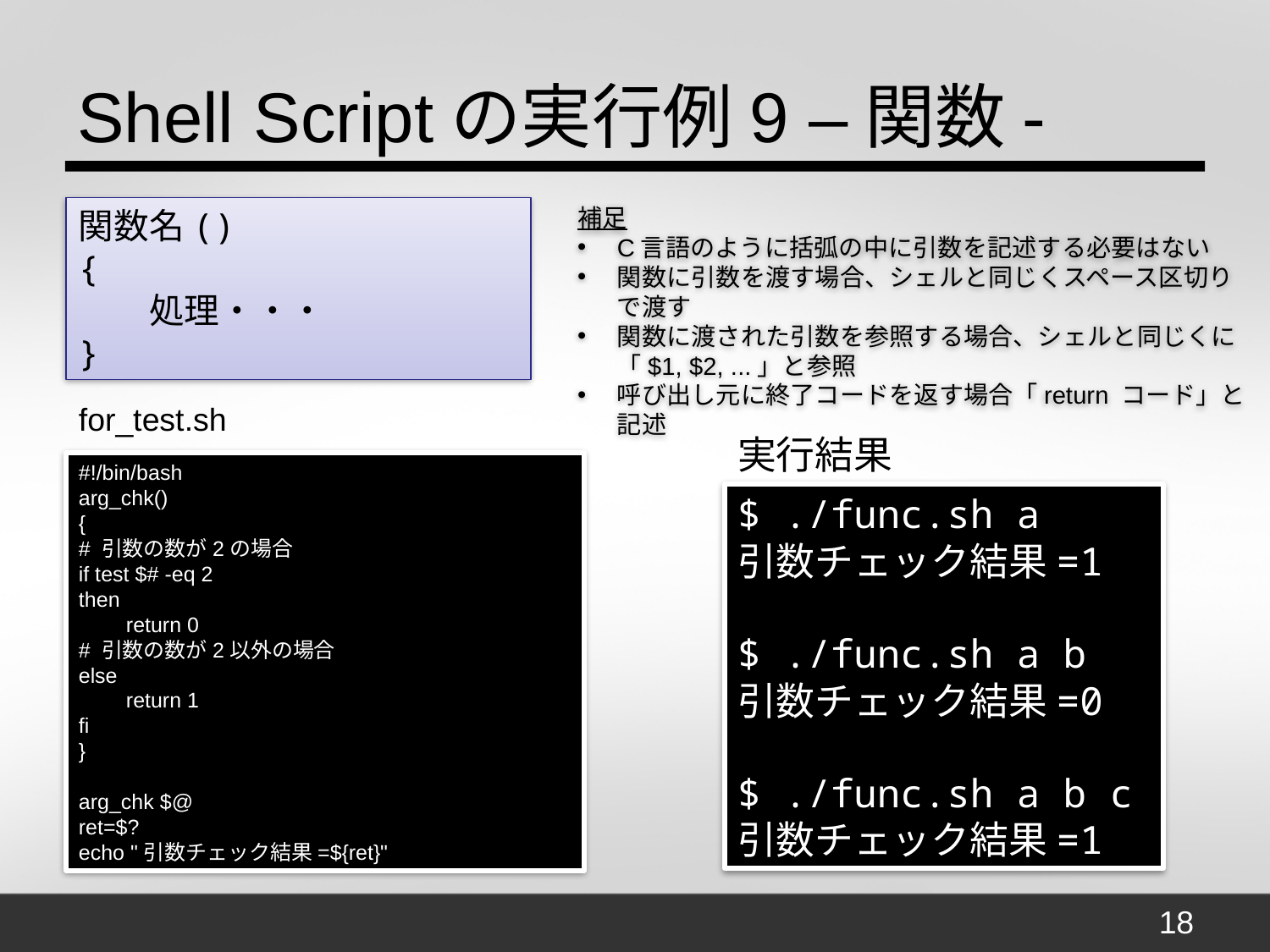

Shell Scriptの実行例9 –関数-
補足
C言語のように括弧の中に引数を記述する必要はない
関数に引数を渡す場合、シェルと同じくスペース区切りで渡す
関数に渡された引数を参照する場合、シェルと同じくに「$1, $2, ...」と参照
呼び出し元に終了コードを返す場合「return コード」と記述
関数名()
{
　　処理・・・
}
for_test.sh
実行結果
#!/bin/bash
arg_chk()
{
# 引数の数が2の場合
if test $# -eq 2
then
　　return 0
# 引数の数が2以外の場合
else
　　return 1
fi
}
arg_chk $@
ret=$?
echo "引数チェック結果=${ret}"
$ ./func.sh a
引数チェック結果=1

$ ./func.sh a b
引数チェック結果=0

$ ./func.sh a b c
引数チェック結果=1
18